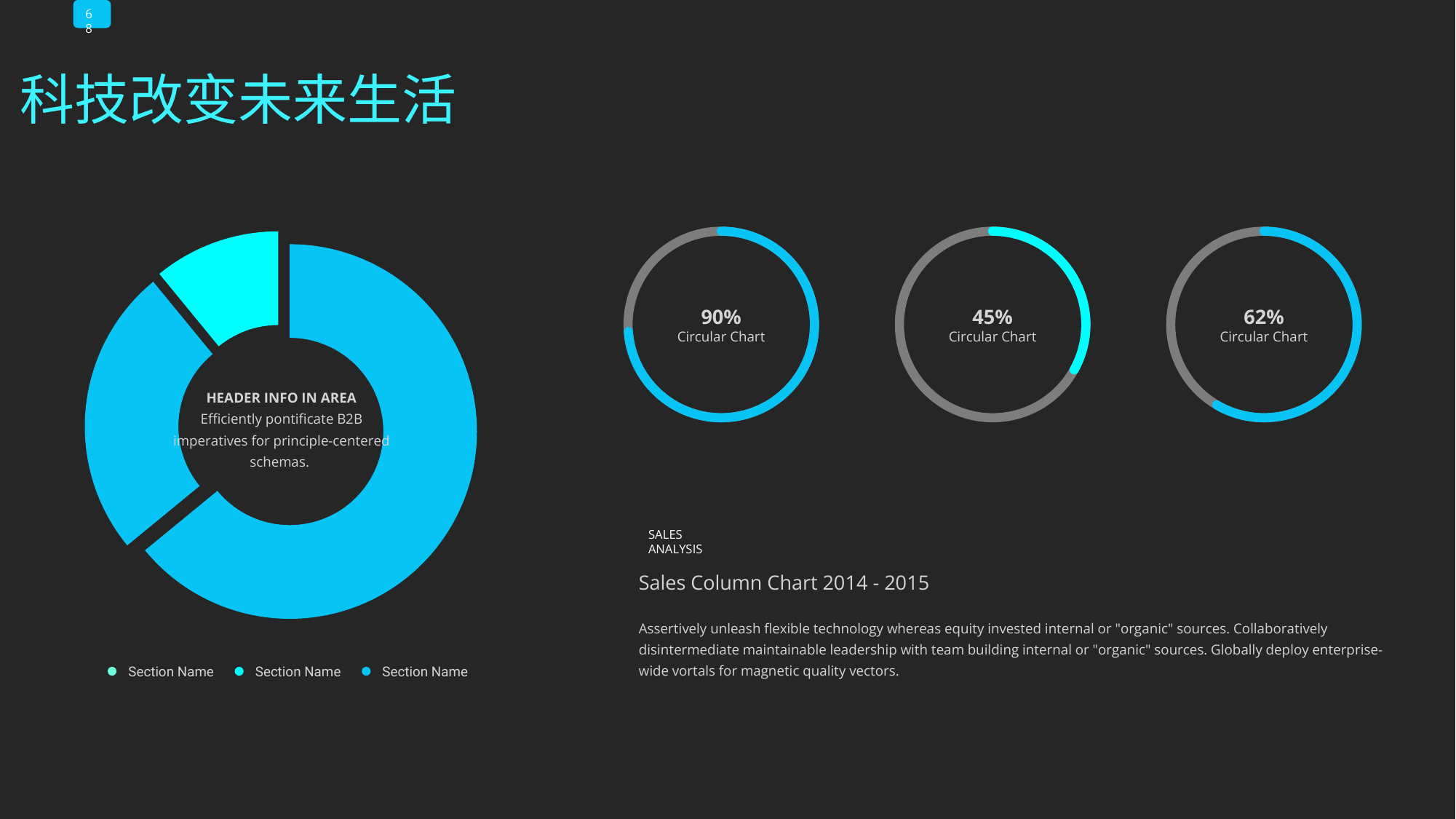

68
科技改变未来生活

### Chart

| Category | Sales |
|---|---|
| Marshal | 8.2 |
| Volt | 3.2 |
| MonteBiz | 1.4 |
90%
Circular Chart

45%
Circular Chart

62%
Circular Chart

HEADER INFO IN AREA
Efficiently pontificate B2B imperatives for principle-centered schemas.
SALES ANALYSIS
Sales Column Chart 2014 - 2015

Assertively unleash flexible technology whereas equity invested internal or "organic" sources. Collaboratively disintermediate maintainable leadership with team building internal or "organic" sources. Globally deploy enterprise-wide vortals for magnetic quality vectors.
Section Name
Section Name
Section Name